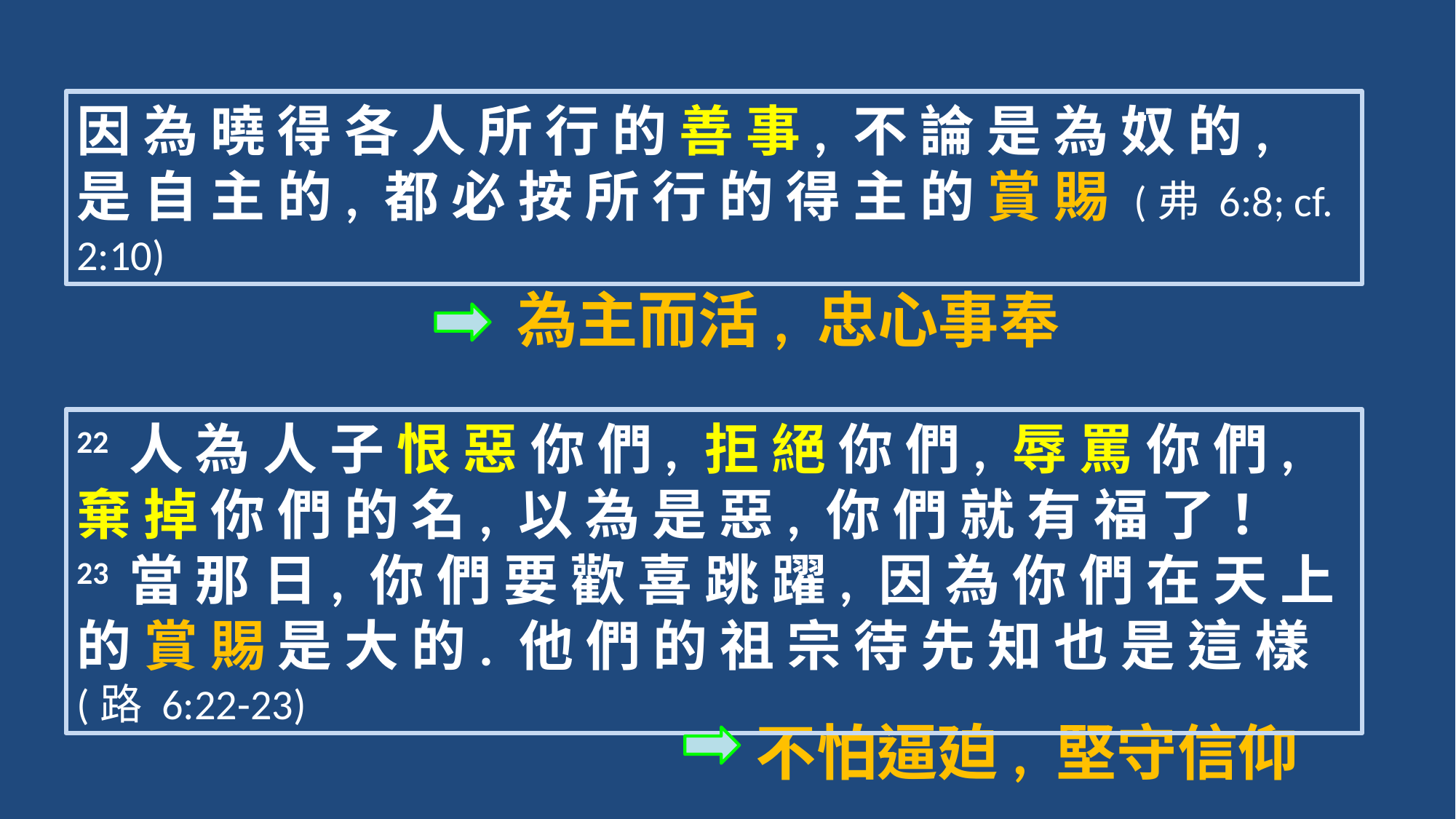

因 為 曉 得 各 人 所 行 的 善 事, 不 論 是 為 奴 的,  是 自 主 的, 都 必 按 所 行 的 得 主 的 賞 賜 (弗 6:8; cf. 2:10)
為主而活, 忠心事奉

22 人 為 人 子 恨 惡 你 們, 拒 絕 你 們, 辱 罵 你 們, 棄 掉 你 們 的 名, 以 為 是 惡, 你 們 就 有 福 了！23 當 那 日, 你 們 要 歡 喜 跳 躍, 因 為 你 們 在 天 上 的 賞 賜 是 大 的. 他 們 的 祖 宗 待 先 知 也 是 這 樣 (路 6:22-23)
不怕逼廹, 堅守信仰